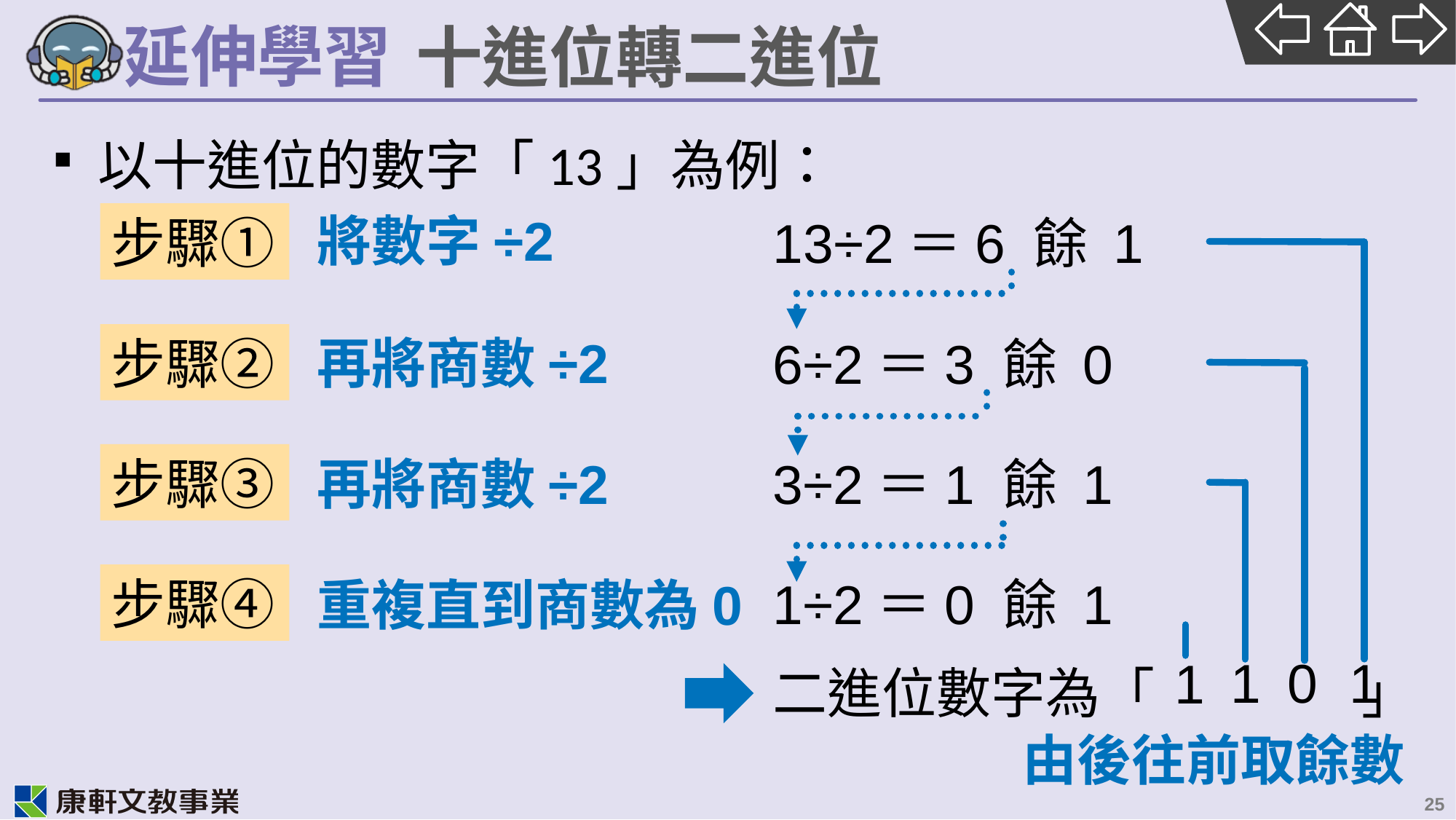

# 十進位轉二進位
以十進位的數字「13」為例：
將數字÷2
步驟①
13÷2＝6 餘 1
再將商數÷2
步驟②
6÷2＝3 餘 0
步驟③
3÷2＝1 餘 1
再將商數÷2
步驟④
1÷2＝0 餘 1
重複直到商數為0
1
0
1
1
二進位數字為「                 」

由後往前取餘數
25